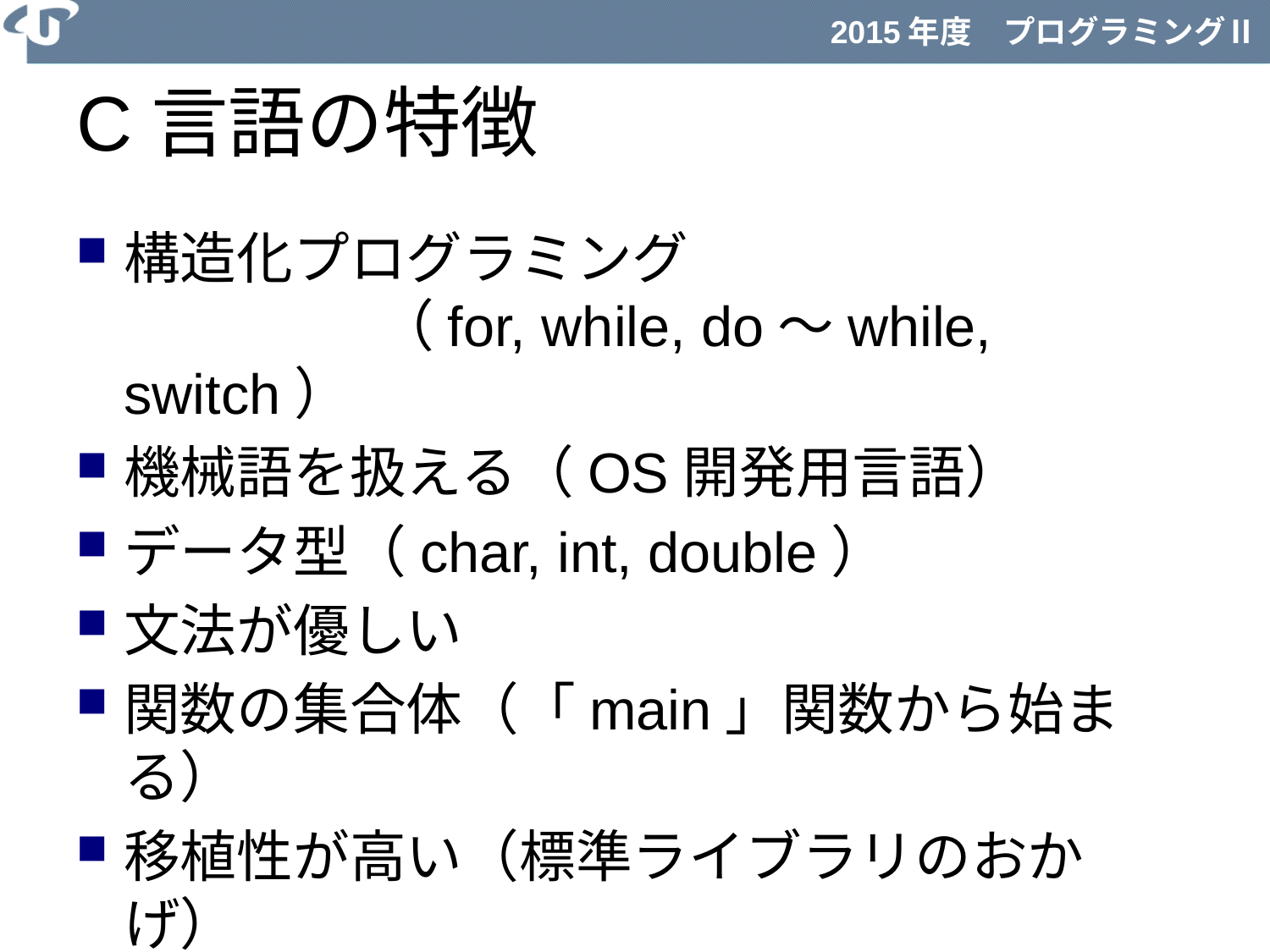

# C言語の特徴
構造化プログラミング
		（for, while, do～while, switch）
機械語を扱える（OS開発用言語）
データ型（char, int, double）
文法が優しい
関数の集合体（「main」関数から始まる）
移植性が高い（標準ライブラリのおかげ）